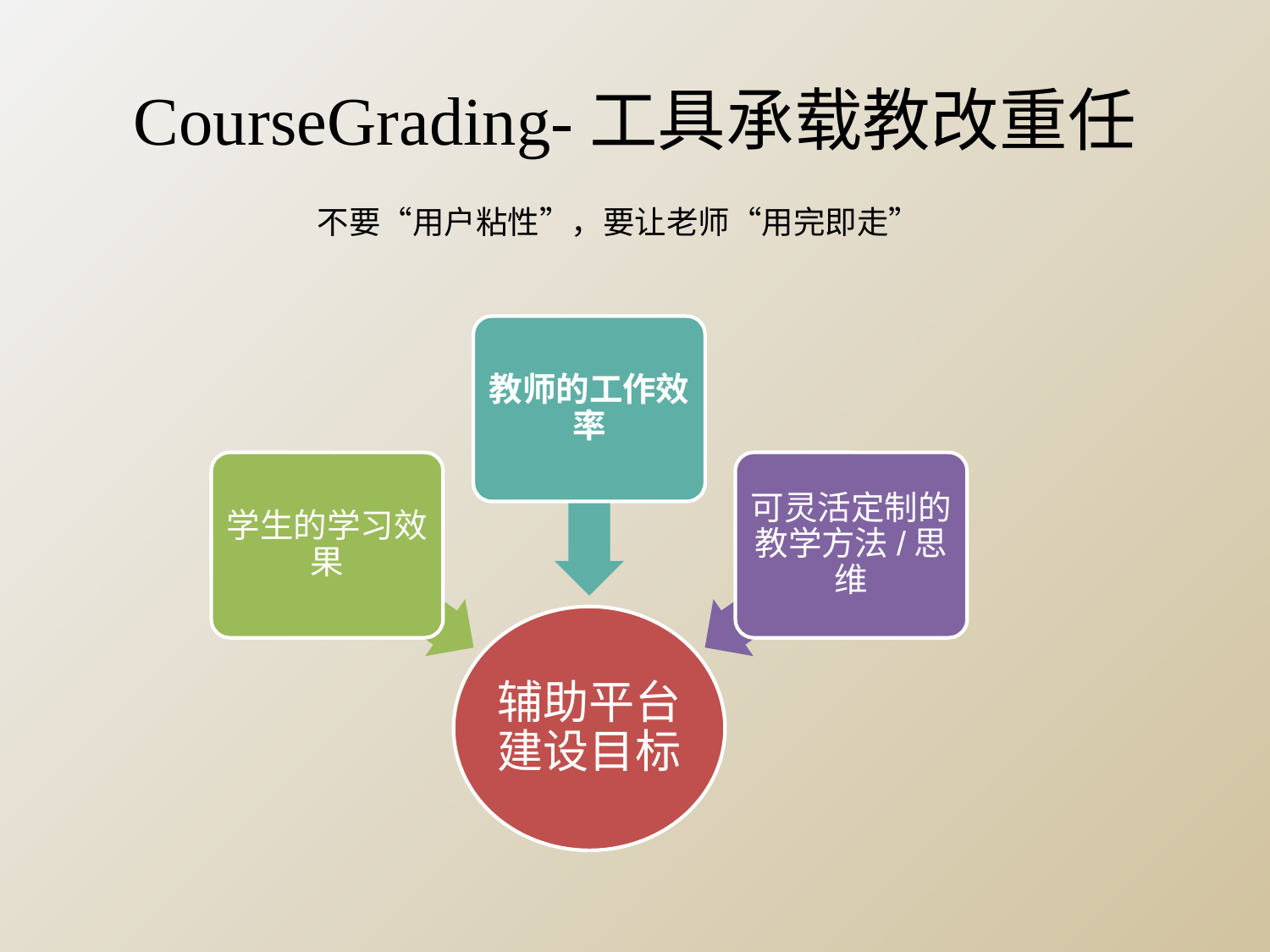

# CourseGrading-工具承载教改重任
不要“用户粘性”，要让老师“用完即走”
辅助平台建设目标
学生的学习效果
教师的工作效率
可灵活定制的教学方法/思维